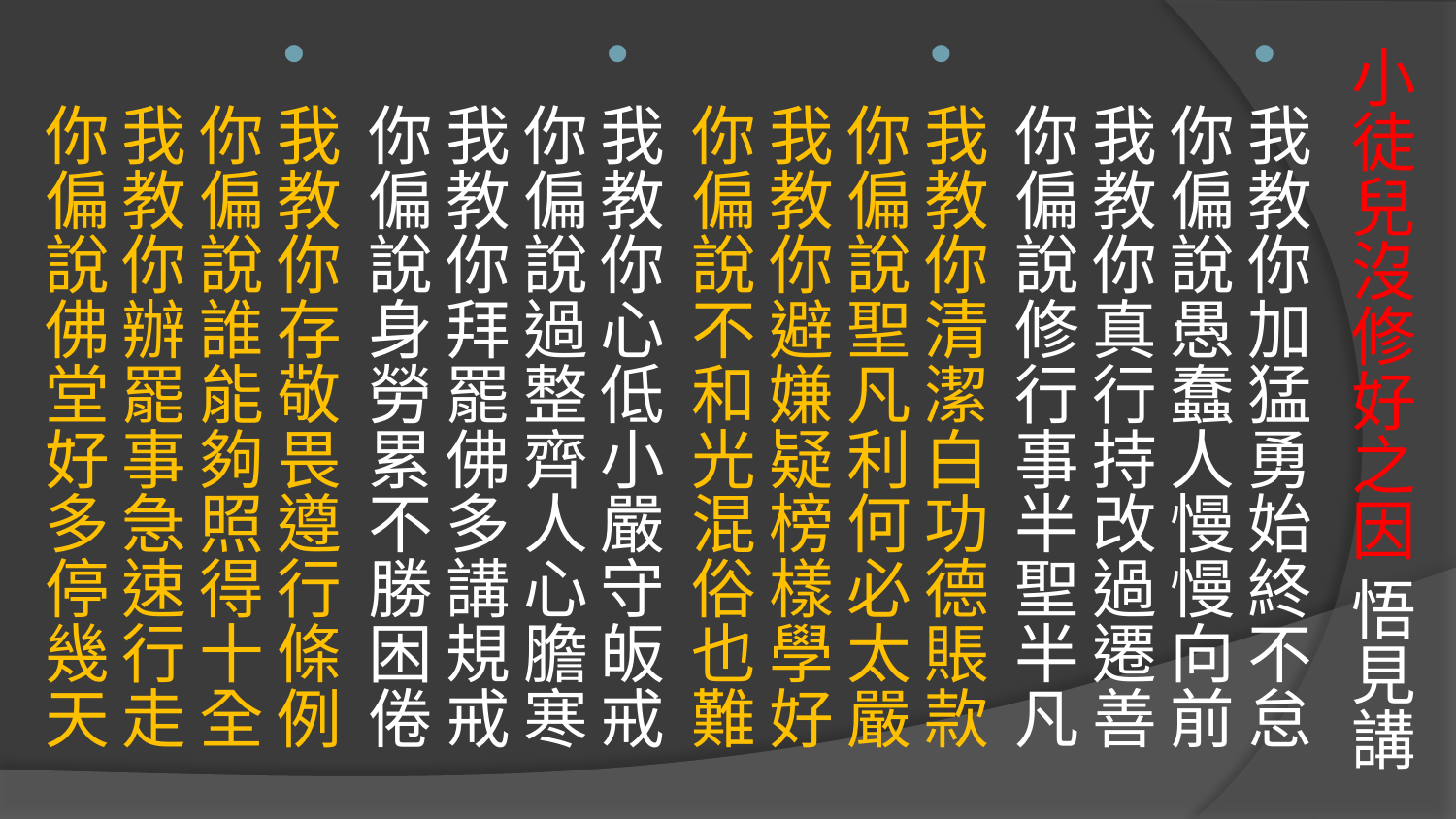

我教你加猛勇始終不怠
你偏說愚蠢人慢慢向前
我教你真行持改過遷善
你偏說修行事半聖半凡
我教你清潔白功德賬款
你偏說聖凡利何必太嚴
我教你避嫌疑榜樣學好
你偏說不和光混俗也難
我教你心低小嚴守皈戒
你偏說過整齊人心膽寒
我教你拜罷佛多講規戒
你偏說身勞累不勝困倦
我教你存敬畏遵行條例
你偏說誰能夠照得十全
我教你辦罷事急速行走
你偏說佛堂好多停幾天
# 小徒兒沒修好之因 悟見講